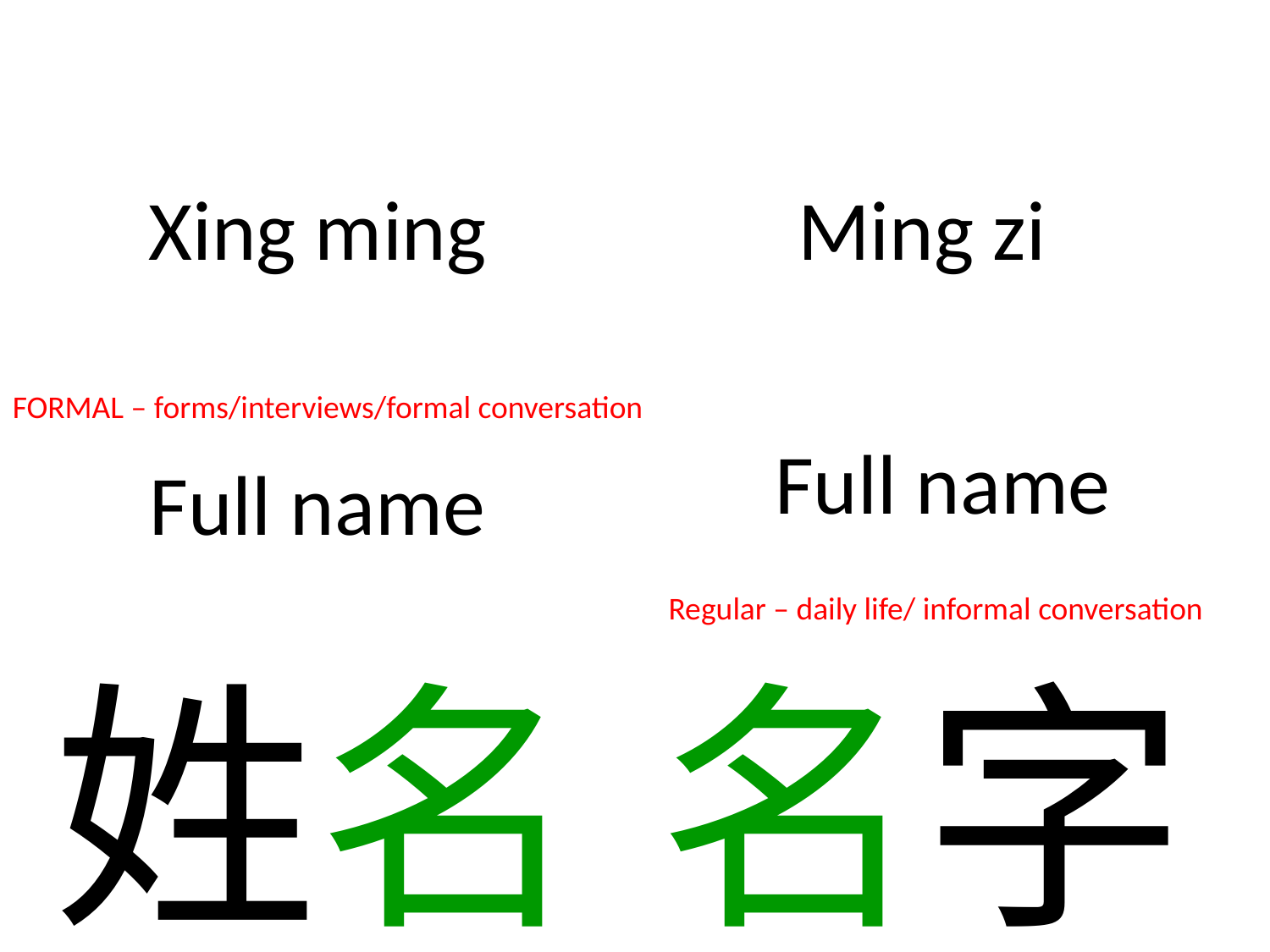

Xing ming
Ming zi
FORMAL – forms/interviews/formal conversation
Full name
Full name
Regular – daily life/ informal conversation
姓名
名字